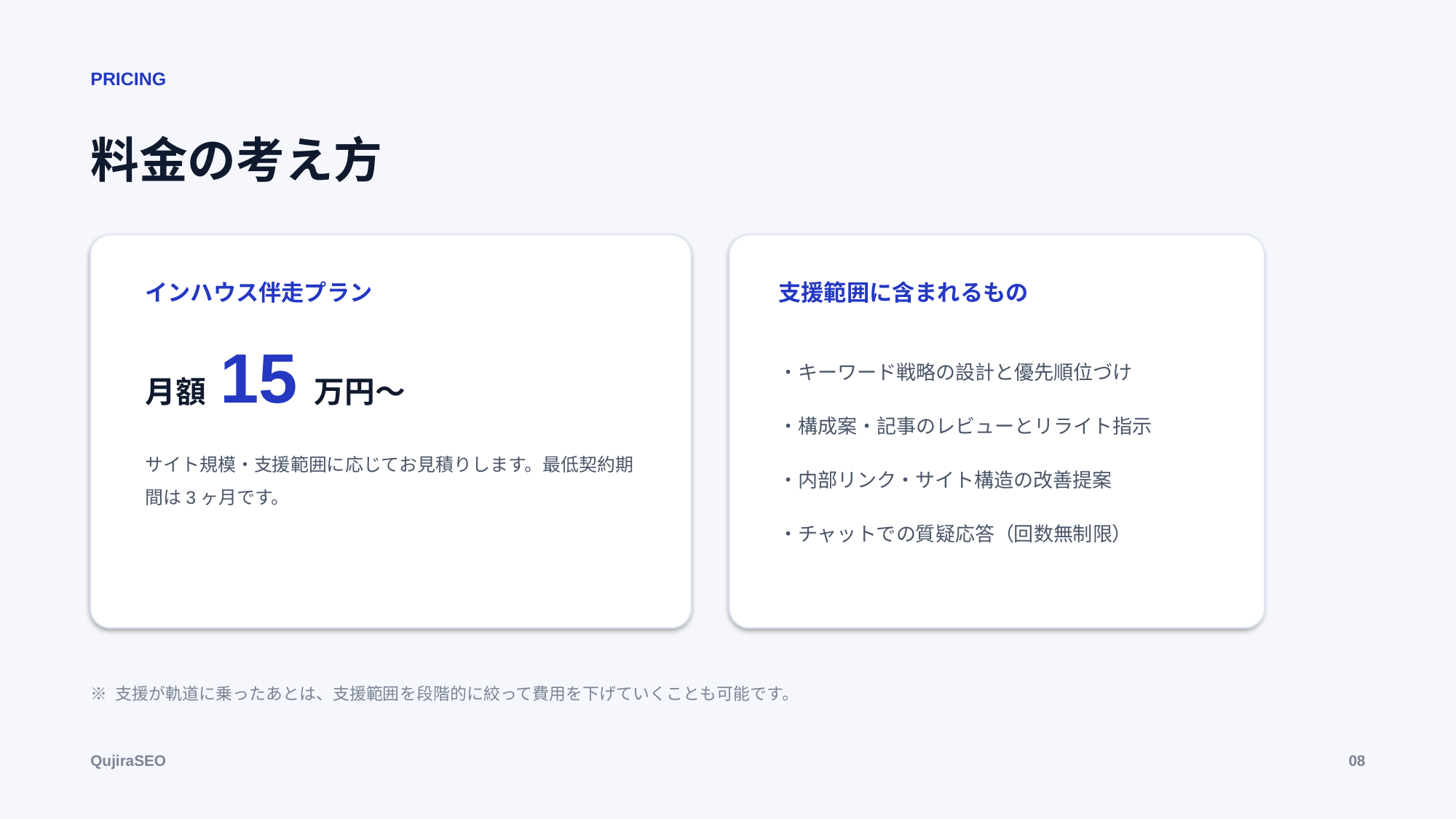

PRICING
料金の考え方

インハウス伴走プラン
支援範囲に含まれるもの
月額 15万円〜
・キーワード戦略の設計と優先順位づけ
・構成案・記事のレビューとリライト指示
・内部リンク・サイト構造の改善提案
・チャットでの質疑応答（回数無制限）
サイト規模・支援範囲に応じてお見積りします。最低契約期間は3ヶ月です。
※ 支援が軌道に乗ったあとは、支援範囲を段階的に絞って費用を下げていくことも可能です。
QujiraSEO
08